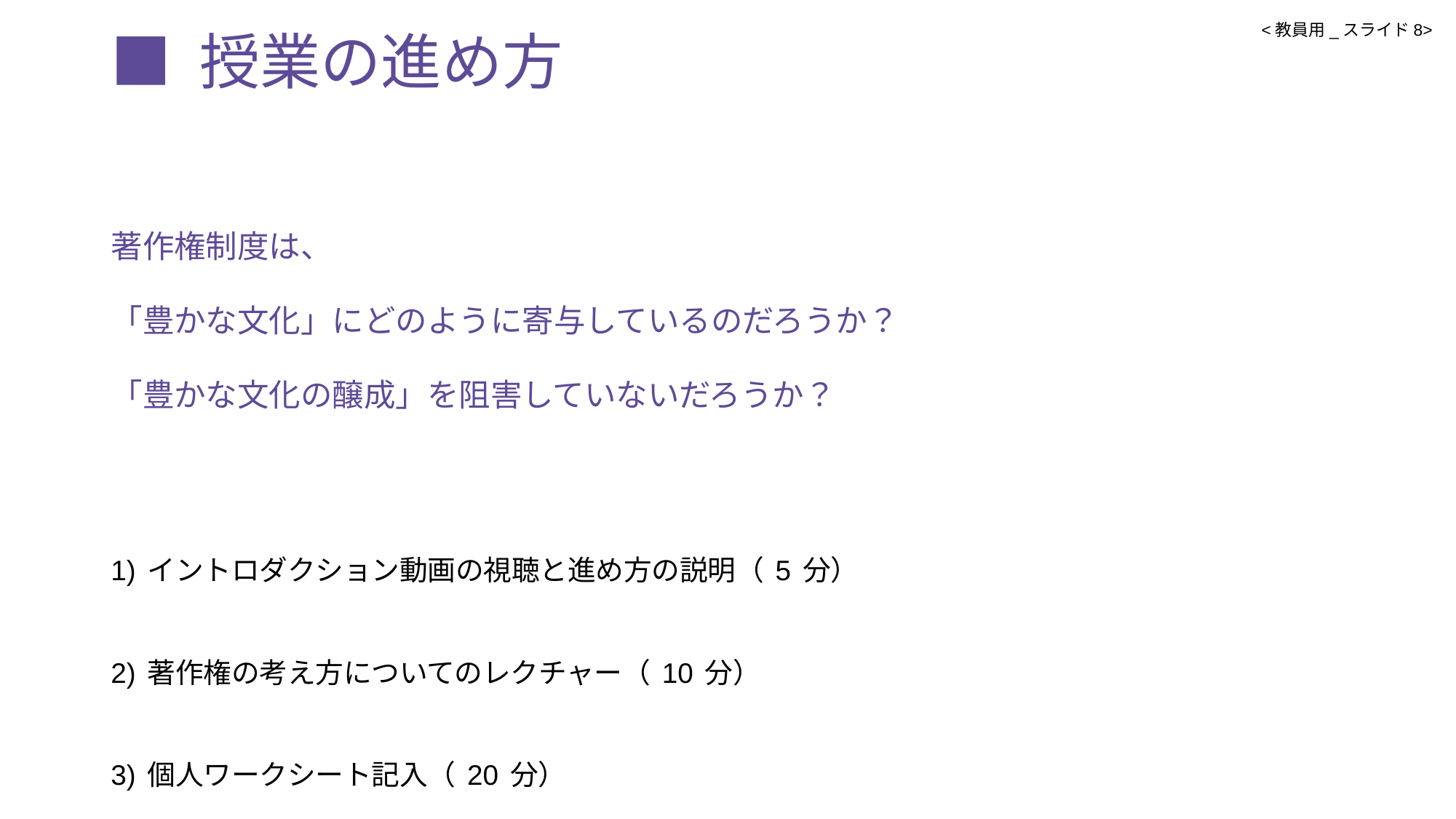

# ■ 授業の進め方
<教員用_スライド8>
著作権制度は、
「豊かな文化」にどのように寄与しているのだろうか？
「豊かな文化の醸成」を阻害していないだろうか？

1)イントロダクション動画の視聴と進め方の説明（5分）
2)著作権の考え方についてのレクチャー（10分）
3)個人ワークシート記入（20分）
4)発表・共有（10分）
5)まとめと次回予告（5分）